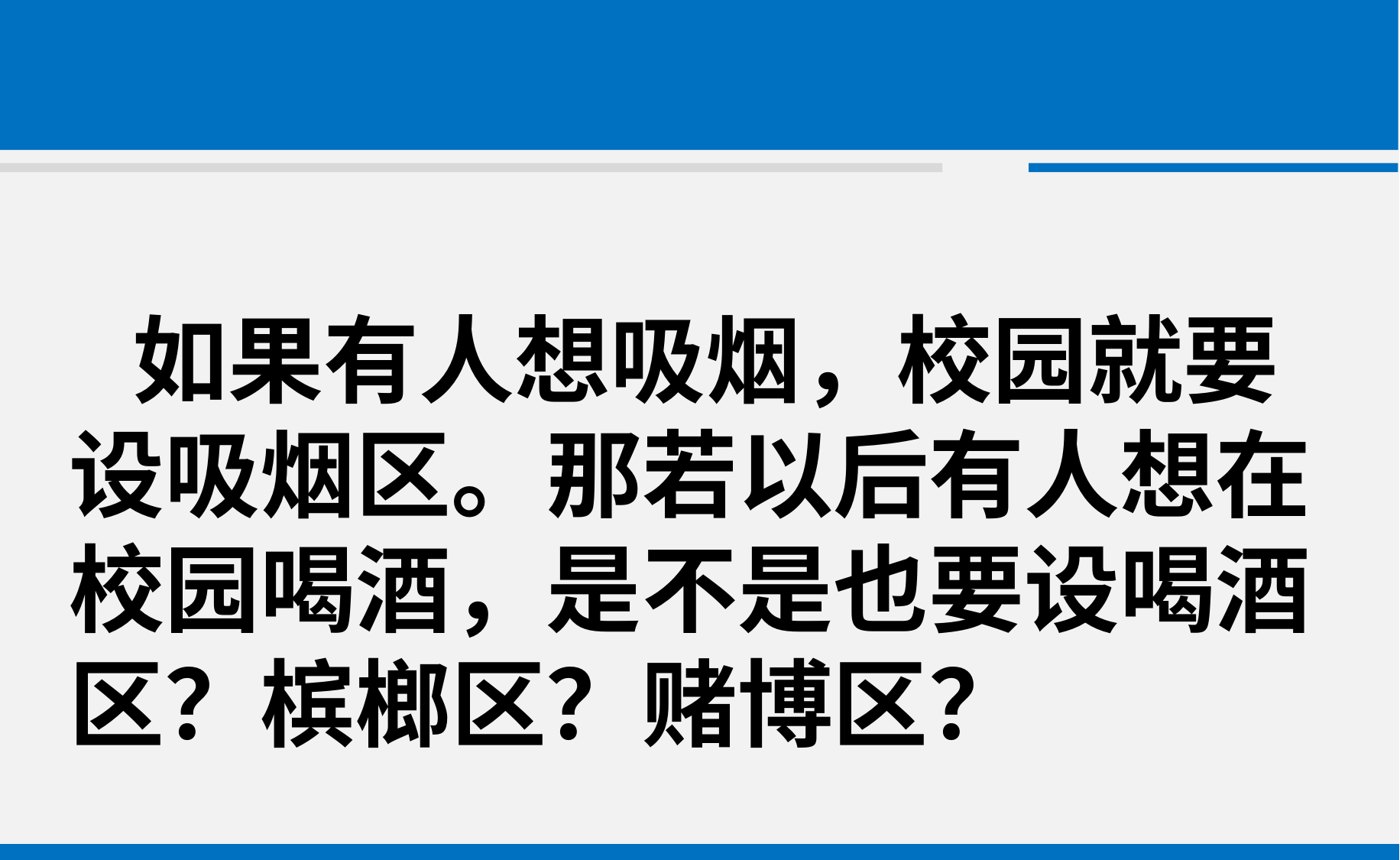

#
             如果有人想吸烟，校园就要设吸烟区。那若以后有人想在校园喝酒，是不是也要设喝酒区？槟榔区？赌博区？